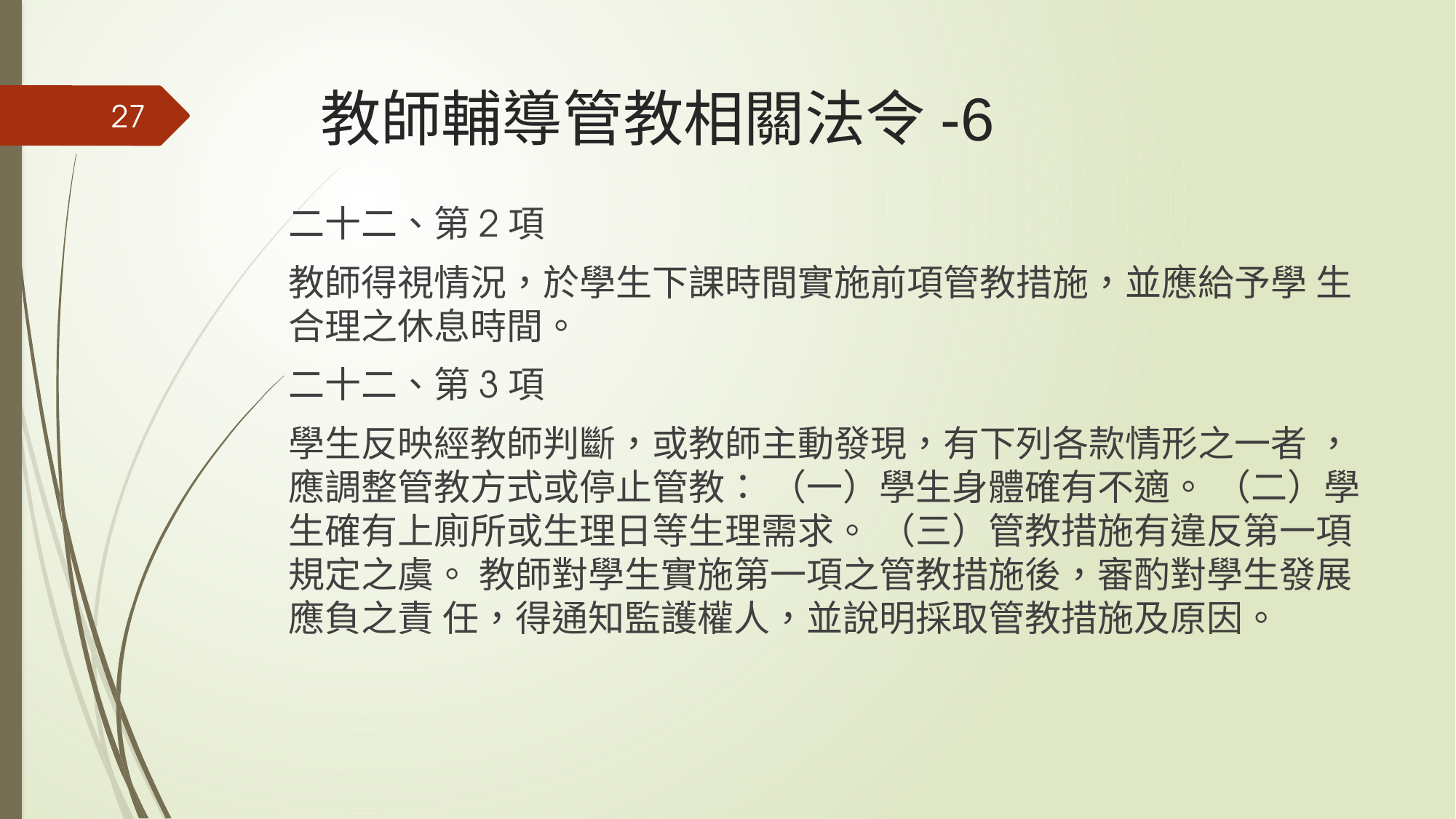

# 教師輔導管教相關法令-6
27
二十二、第2項
教師得視情況，於學生下課時間實施前項管教措施，並應給予學 生合理之休息時間。
二十二、第3項
學生反映經教師判斷，或教師主動發現，有下列各款情形之一者 ，應調整管教方式或停止管教： （一）學生身體確有不適。 （二）學生確有上廁所或生理日等生理需求。 （三）管教措施有違反第一項規定之虞。 教師對學生實施第一項之管教措施後，審酌對學生發展應負之責 任，得通知監護權人，並說明採取管教措施及原因。